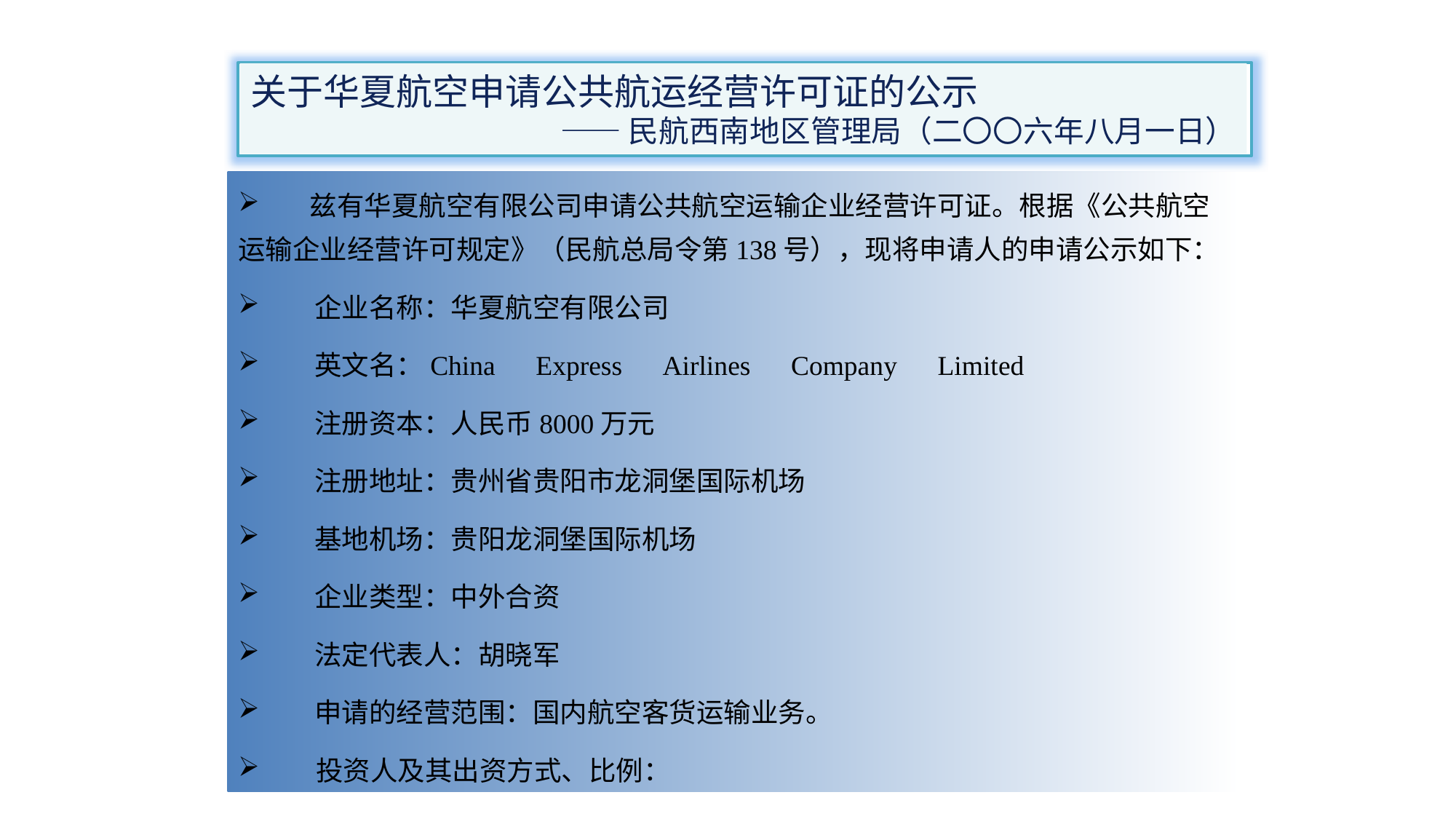

关于华夏航空申请公共航运经营许可证的公示
——民航西南地区管理局（二〇〇六年八月一日）
       兹有华夏航空有限公司申请公共航空运输企业经营许可证。根据《公共航空运输企业经营许可规定》（民航总局令第138号），现将申请人的申请公示如下：
　　企业名称：华夏航空有限公司
　　英文名：China　Express　Airlines　Company　Limited
　　注册资本：人民币8000万元
　　注册地址：贵州省贵阳市龙洞堡国际机场
　　基地机场：贵阳龙洞堡国际机场
　　企业类型：中外合资
　　法定代表人：胡晓军
　　申请的经营范围：国内航空客货运输业务。
        投资人及其出资方式、比例：
18